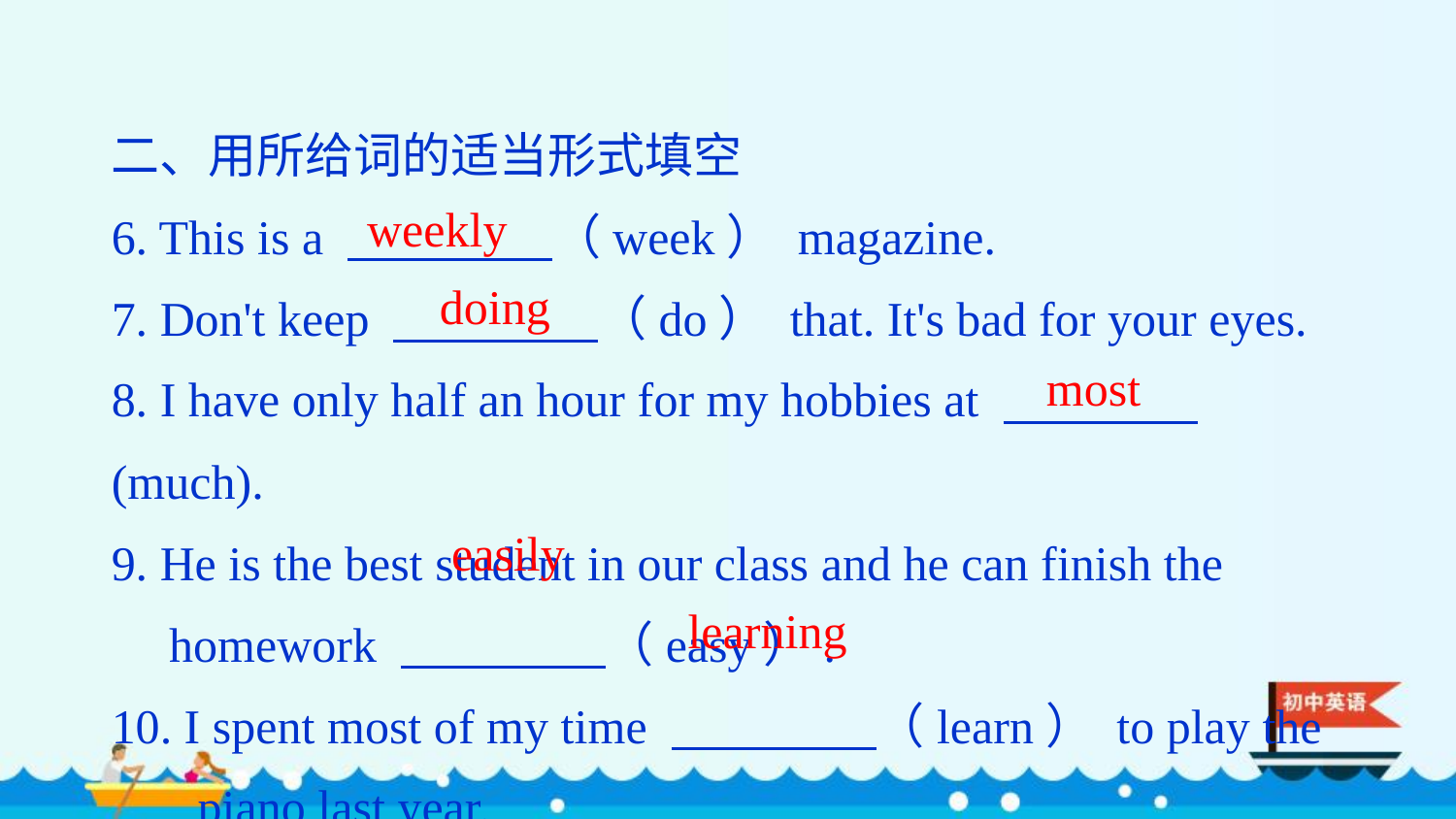

二、用所给词的适当形式填空
6. This is a 　　　　 （week） magazine.
7. Don't keep 　　　　 （do） that. It's bad for your eyes.
8. I have only half an hour for my hobbies at 　　　　 (much).
9. He is the best student in our class and he can finish the homework 　　　　 （easy）.
10. I spent most of my time 　　　　 （learn） to play the  piano last year.
weekly
doing
most
easily
learning